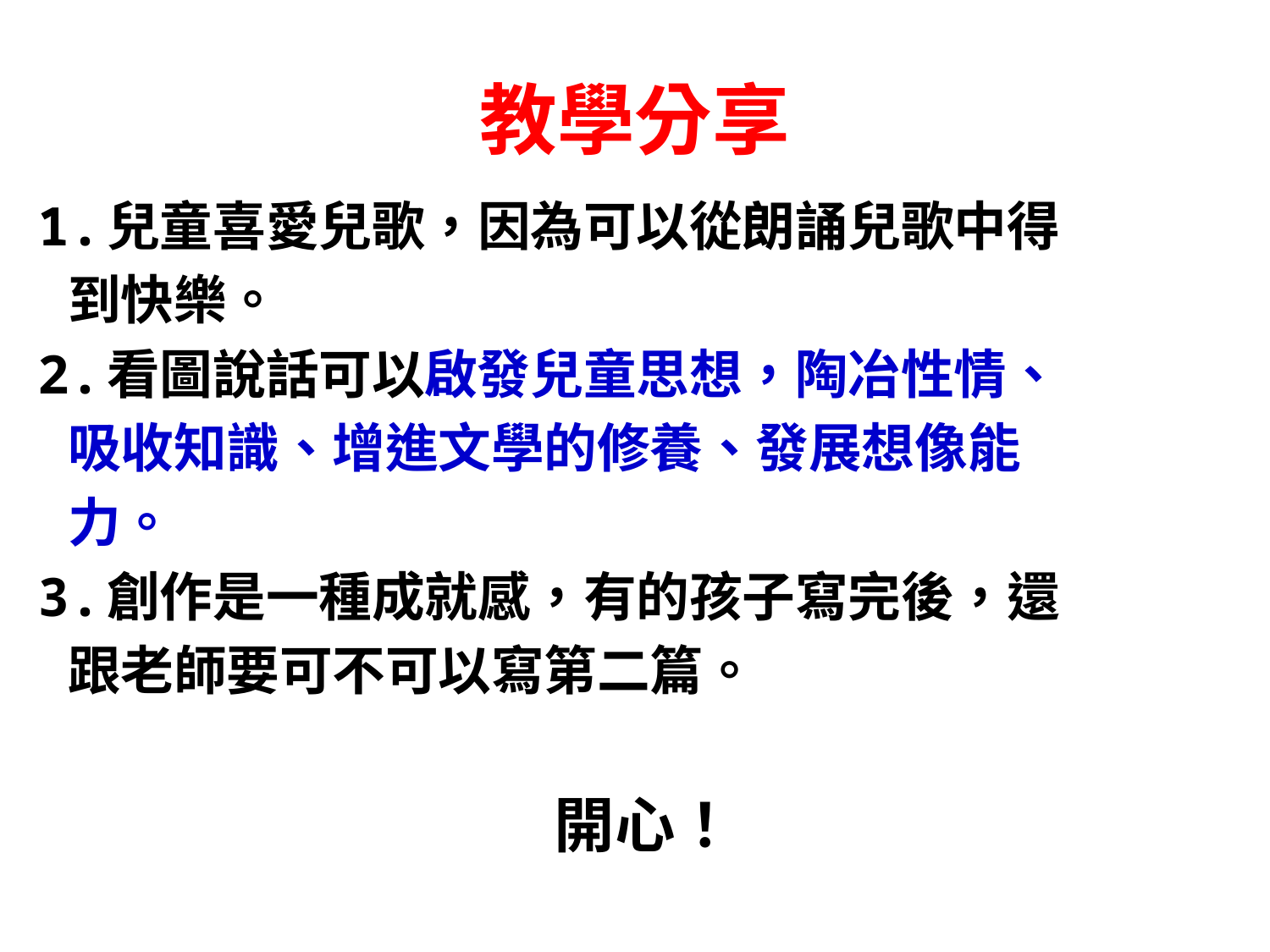

# 教學分享
1.兒童喜愛兒歌，因為可以從朗誦兒歌中得
  到快樂。
2.看圖說話可以啟發兒童思想，陶冶性情、
  吸收知識、增進文學的修養、發展想像能
  力。
3.創作是一種成就感，有的孩子寫完後，還
  跟老師要可不可以寫第二篇。

  開心！